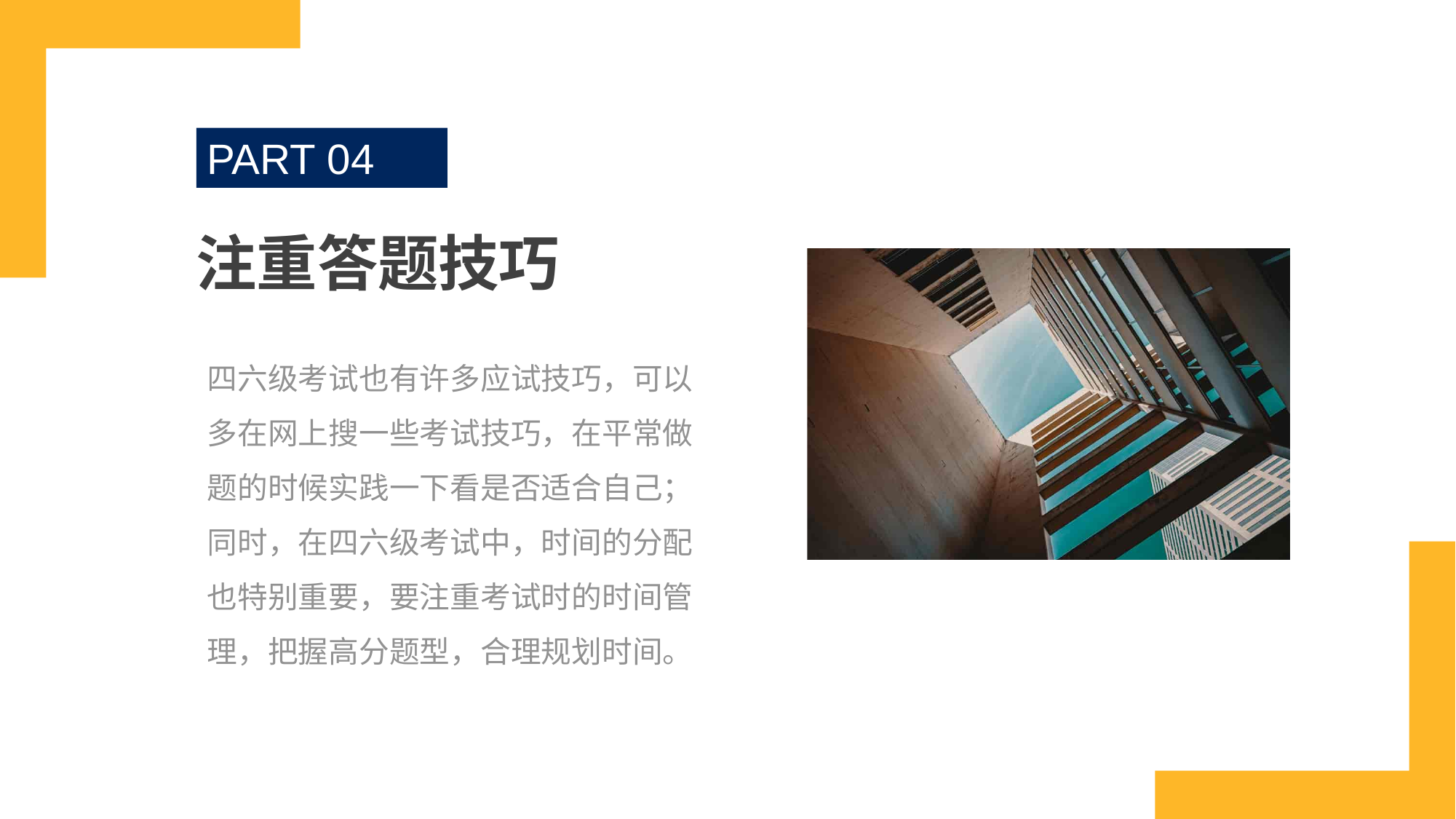

PART 04
注重答题技巧

四六级考试也有许多应试技巧，可以多在网上搜一些考试技巧，在平常做题的时候实践一下看是否适合自己；同时，在四六级考试中，时间的分配也特别重要，要注重考试时的时间管理，把握高分题型，合理规划时间。